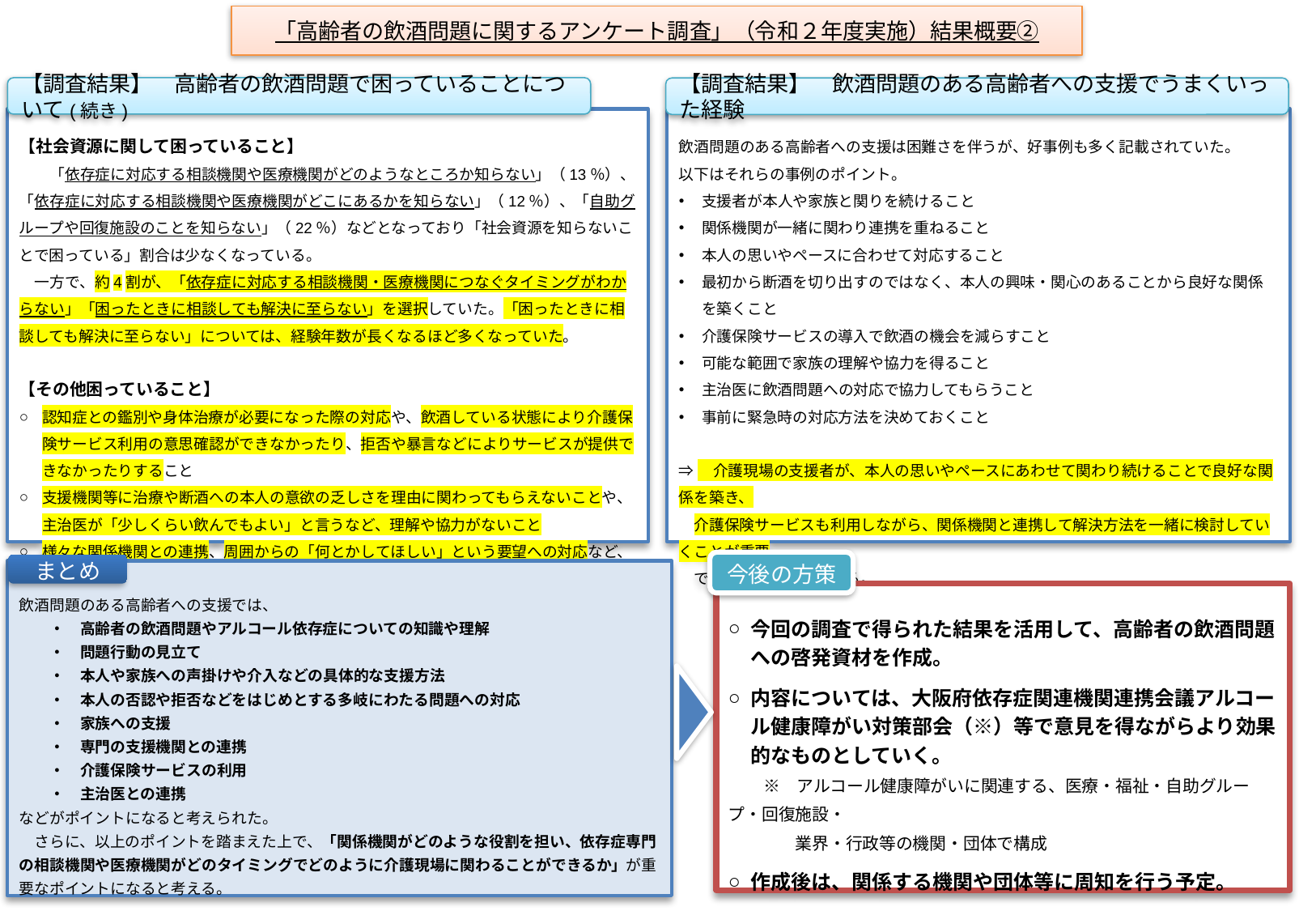

「高齢者の飲酒問題に関するアンケート調査」（令和２年度実施）結果概要②
【調査結果】　高齢者の飲酒問題で困っていることについて(続き)
【調査結果】　飲酒問題のある高齢者への支援でうまくいった経験

【社会資源に関して困っていること】
　　「依存症に対応する相談機関や医療機関がどのようなところか知らない」（13％）、「依存症に対応する相談機関や医療機関がどこにあるかを知らない」（12％）、「自助グループや回復施設のことを知らない」（22％）などとなっており「社会資源を知らないことで困っている」割合は少なくなっている。
　一方で、約4割が、「依存症に対応する相談機関・医療機関につなぐタイミングがわからない」「困ったときに相談しても解決に至らない」を選択していた。「困ったときに相談しても解決に至らない」については、経験年数が長くなるほど多くなっていた。

【その他困っていること】
認知症との鑑別や身体治療が必要になった際の対応や、飲酒している状態により介護保険サービス利用の意思確認ができなかったり、拒否や暴言などによりサービスが提供できなかったりすること
支援機関等に治療や断酒への本人の意欲の乏しさを理由に関わってもらえないことや、主治医が「少しくらい飲んでもよい」と言うなど、理解や協力がないこと
様々な関係機関との連携、周囲からの「何とかしてほしい」という要望への対応など、求められる役割の大きさに難しさを感じていること

飲酒問題のある高齢者への支援は困難さを伴うが、好事例も多く記載されていた。
以下はそれらの事例のポイント。
支援者が本人や家族と関りを続けること
関係機関が一緒に関わり連携を重ねること
本人の思いやペースに合わせて対応すること
最初から断酒を切り出すのではなく、本人の興味・関心のあることから良好な関係を築くこと
介護保険サービスの導入で飲酒の機会を減らすこと
可能な範囲で家族の理解や協力を得ること
主治医に飲酒問題への対応で協力してもらうこと
事前に緊急時の対応方法を決めておくこと

⇒　介護現場の支援者が、本人の思いやペースにあわせて関わり続けることで良好な関係を築き、
　介護保険サービスも利用しながら、関係機関と連携して解決方法を一緒に検討していくことが重要
　であることがうかがえる。
今後の方策
まとめ

飲酒問題のある高齢者への支援では、
　　・　高齢者の飲酒問題やアルコール依存症についての知識や理解
　　・　問題行動の見立て
　　・　本人や家族への声掛けや介入などの具体的な支援方法
　　・　本人の否認や拒否などをはじめとする多岐にわたる問題への対応
　　・　家族への支援
　　・　専門の支援機関との連携
　　・　介護保険サービスの利用
　　・　主治医との連携
などがポイントになると考えられた。
　さらに、以上のポイントを踏まえた上で、「関係機関がどのような役割を担い、依存症専門の相談機関や医療機関がどのタイミングでどのように介護現場に関わることができるか」が重要なポイントになると考える。

今回の調査で得られた結果を活用して、高齢者の飲酒問題への啓発資材を作成。

内容については、大阪府依存症関連機関連携会議アルコール健康障がい対策部会（※）等で意見を得ながらより効果的なものとしていく。
　　※　アルコール健康障がいに関連する、医療・福祉・自助グループ・回復施設・
　　　　業界・行政等の機関・団体で構成

作成後は、関係する機関や団体等に周知を行う予定。